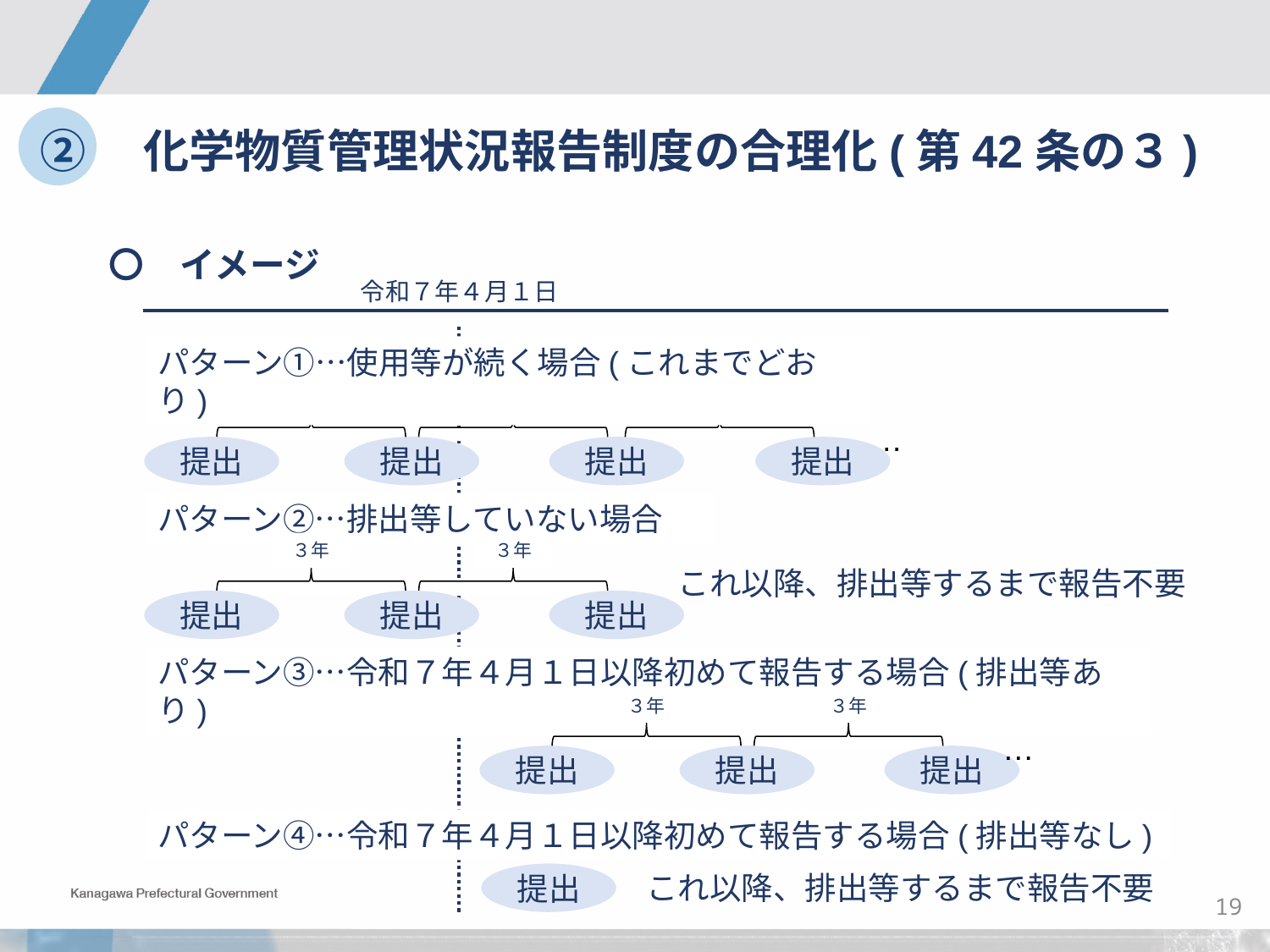

②　化学物質管理状況報告制度の合理化(第42条の３)
〇　イメージ
令和７年４月１日
パターン①…使用等が続く場合(これまでどおり)
３年

３年

３年

…
提出
提出
提出
提出
パターン②…排出等していない場合
３年

３年

提出
提出
提出
これ以降、排出等するまで報告不要
パターン③…令和７年４月１日以降初めて報告する場合(排出等あり)
３年

３年

提出
提出
提出
…
パターン④…令和７年４月１日以降初めて報告する場合(排出等なし)
これ以降、排出等するまで報告不要
提出
19